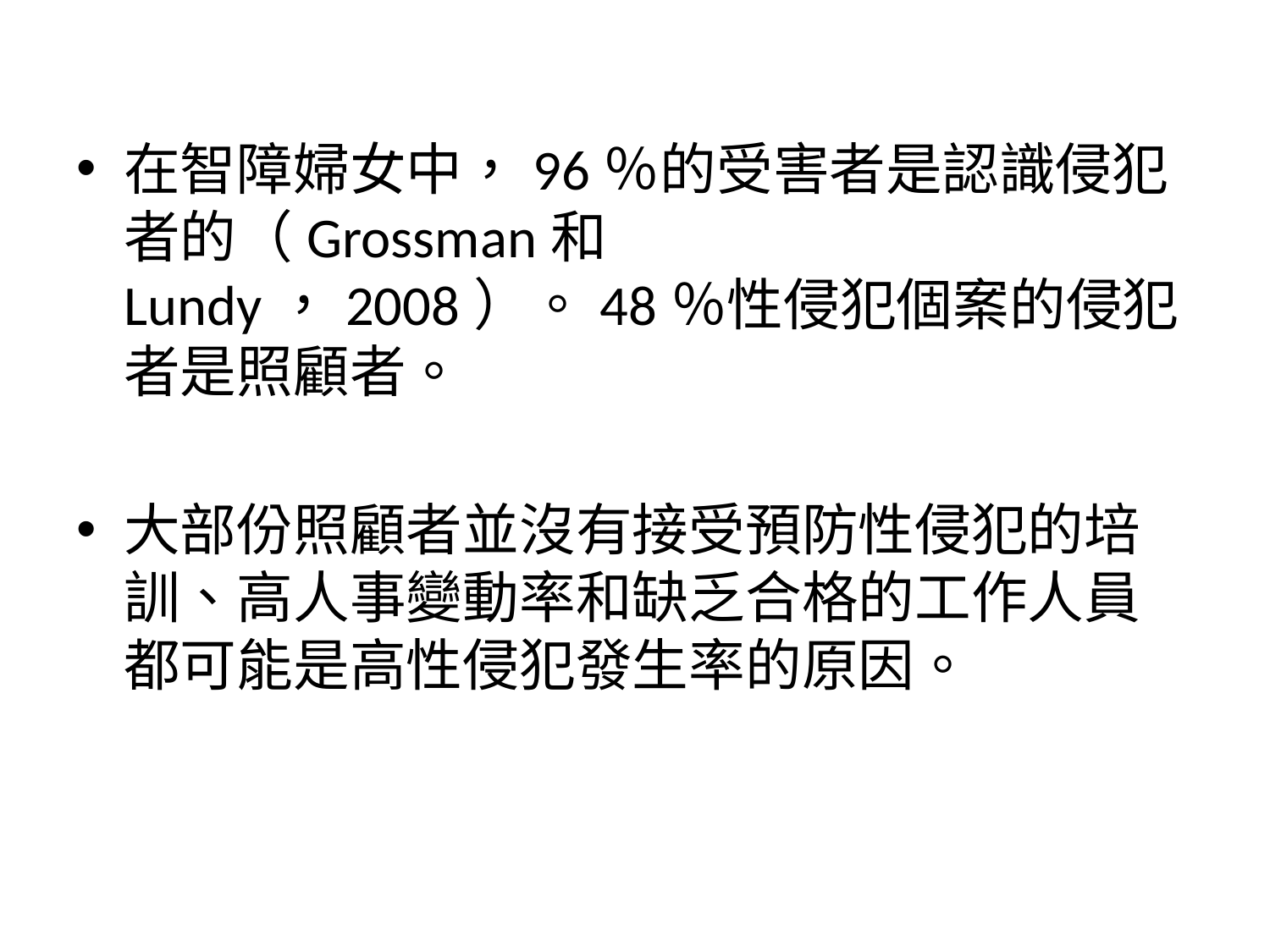

#
在智障婦女中，96％的受害者是認識侵犯者的（Grossman和Lundy，2008）。48％性侵犯個案的侵犯者是照顧者。

大部份照顧者並沒有接受預防性侵犯的培訓、高人事變動率和缺乏合格的工作人員都可能是高性侵犯發生率的原因。